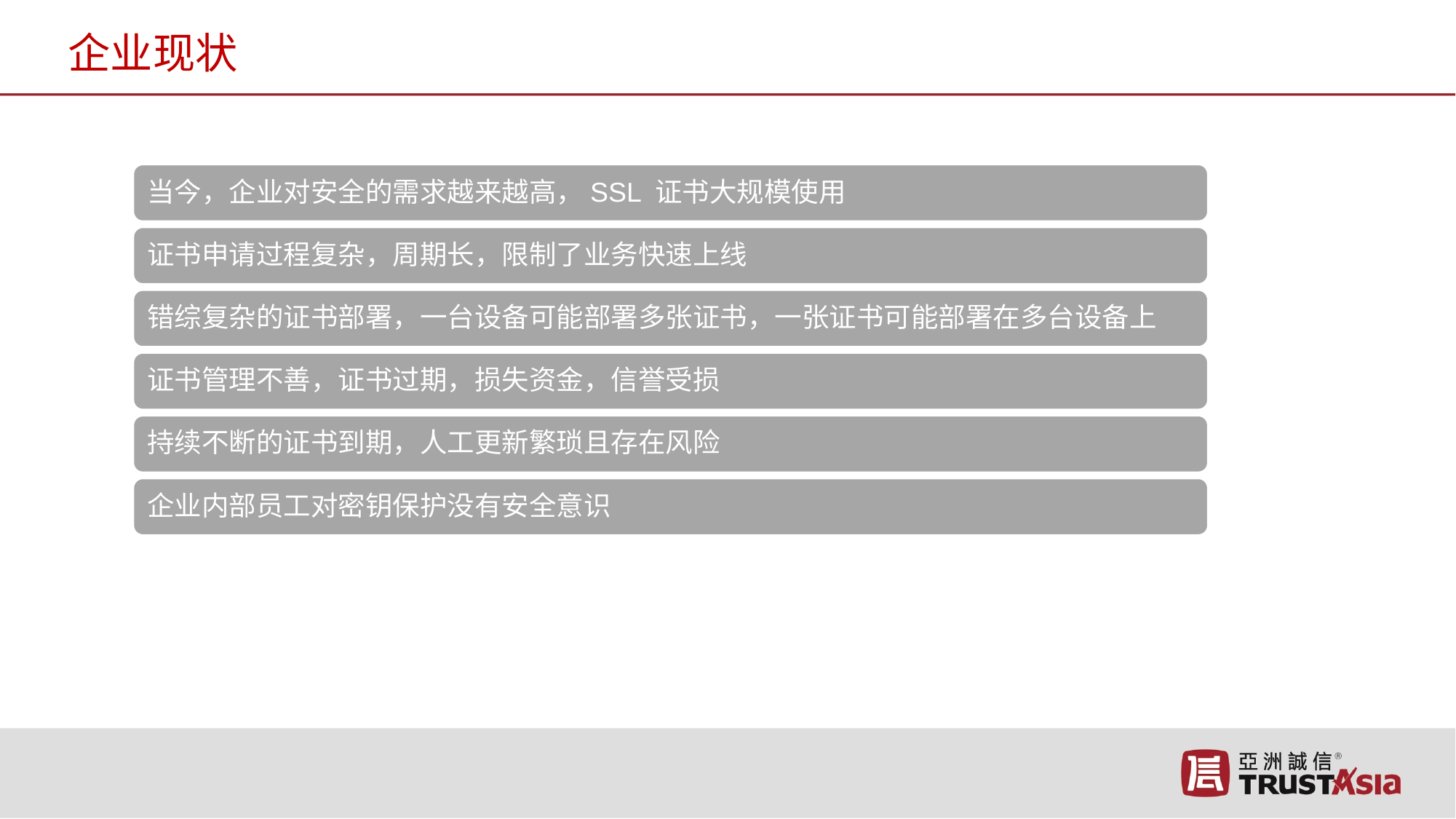

企业现状
当今，企业对安全的需求越来越高，SSL 证书大规模使用
证书申请过程复杂，周期长，限制了业务快速上线
错综复杂的证书部署，一台设备可能部署多张证书，一张证书可能部署在多台设备上
证书管理不善，证书过期，损失资金，信誉受损
持续不断的证书到期，人工更新繁琐且存在风险
企业内部员工对密钥保护没有安全意识